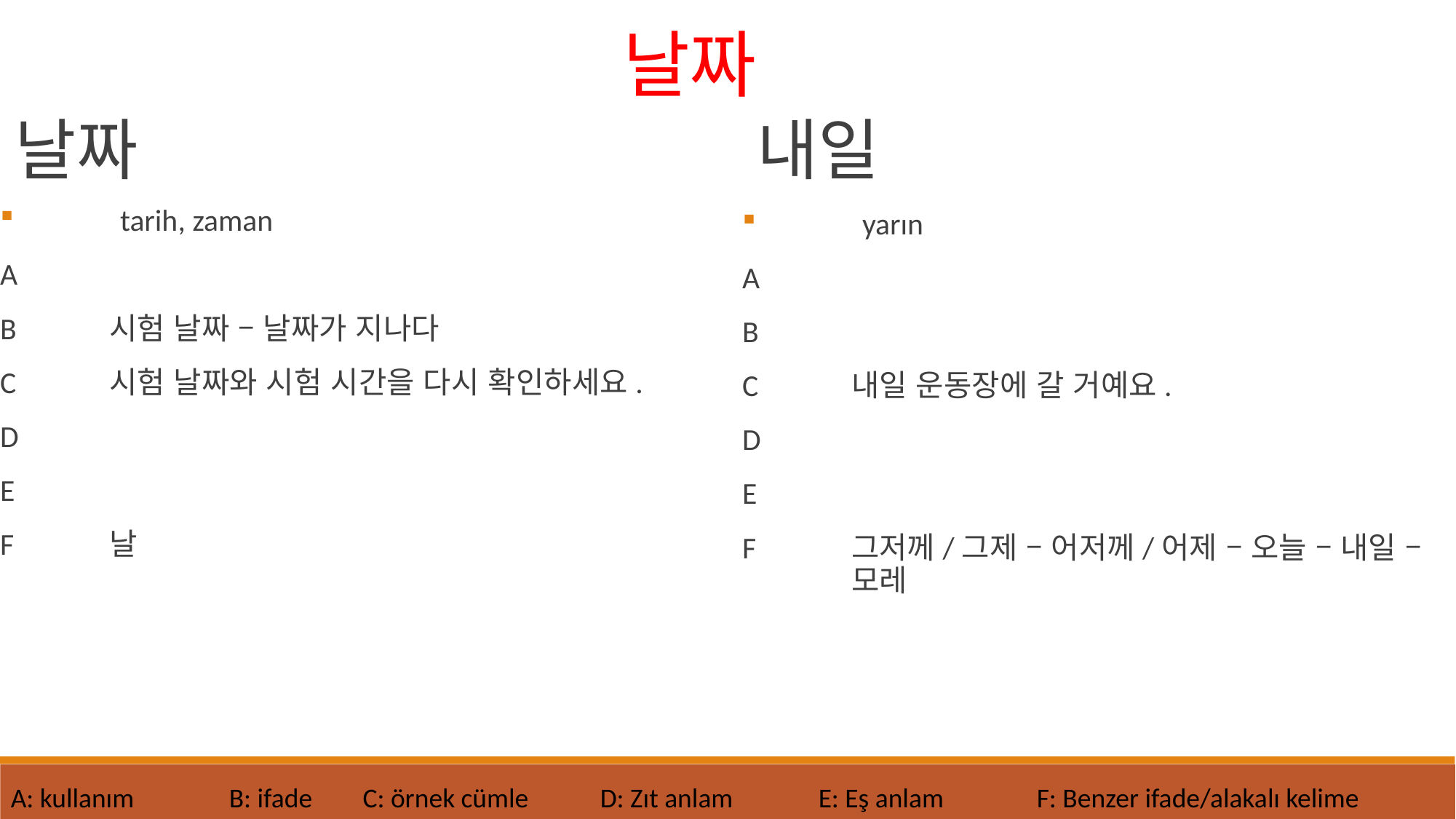

날짜
날짜
내일
	tarih, zaman
A
B	시험 날짜 – 날짜가 지나다
C	시험 날짜와 시험 시간을 다시 확인하세요.
D
E
F	날

	yarın
A
B
C	내일 운동장에 갈 거예요.
D
E
F	그저께/그제 – 어저께/어제 – 오늘 – 내일 –   	모레
A: kullanım 	B: ifade	    C: örnek cümle
D: Zıt anlam	E: Eş anlam	F: Benzer ifade/alakalı kelime